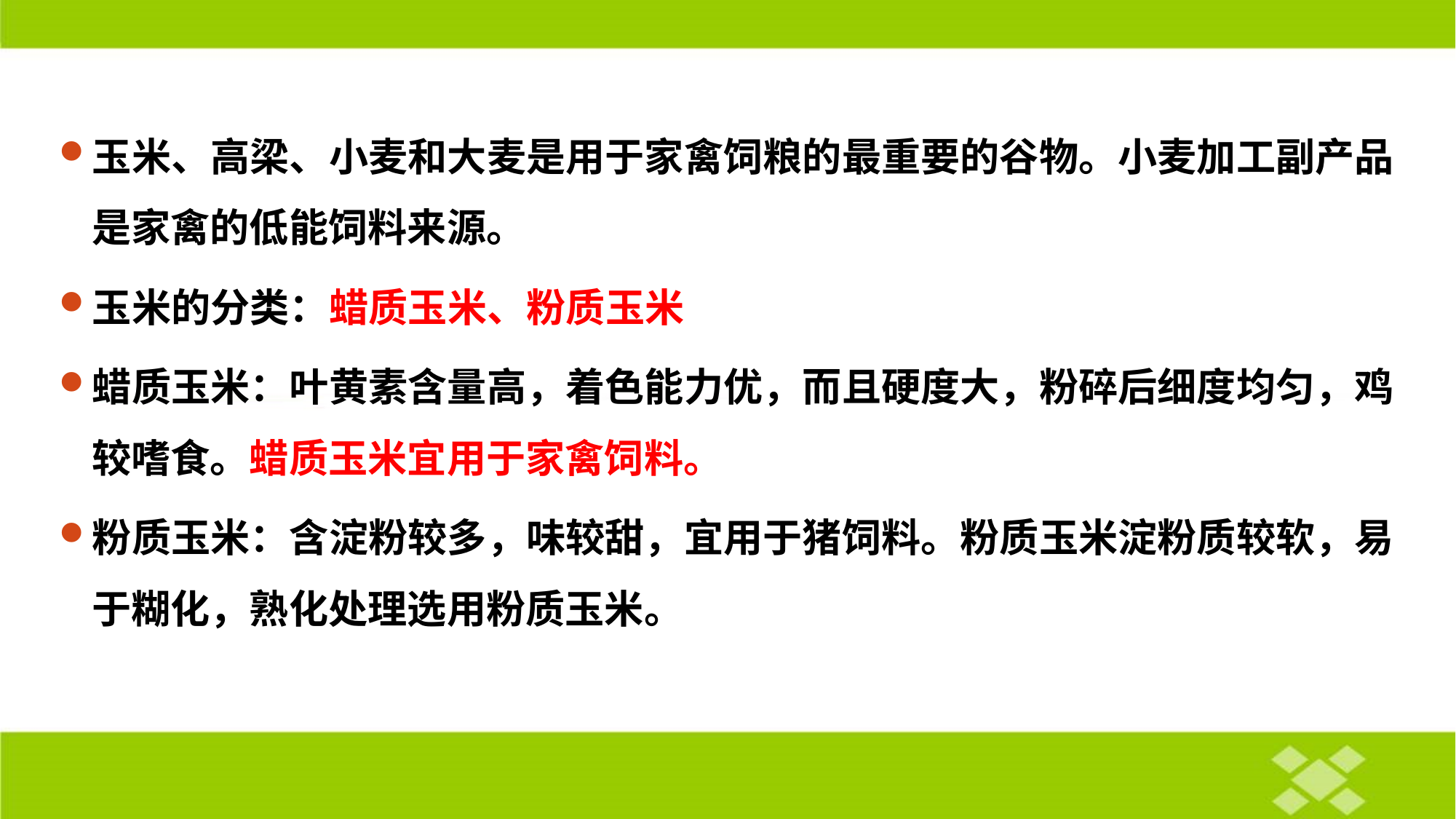

玉米、高梁、小麦和大麦是用于家禽饲粮的最重要的谷物。小麦加工副产品是家禽的低能饲料来源。
玉米的分类：蜡质玉米、粉质玉米
蜡质玉米：叶黄素含量高，着色能力优，而且硬度大，粉碎后细度均匀，鸡较嗜食。蜡质玉米宜用于家禽饲料。
粉质玉米：含淀粉较多，味较甜，宜用于猪饲料。粉质玉米淀粉质较软，易于糊化，熟化处理选用粉质玉米。